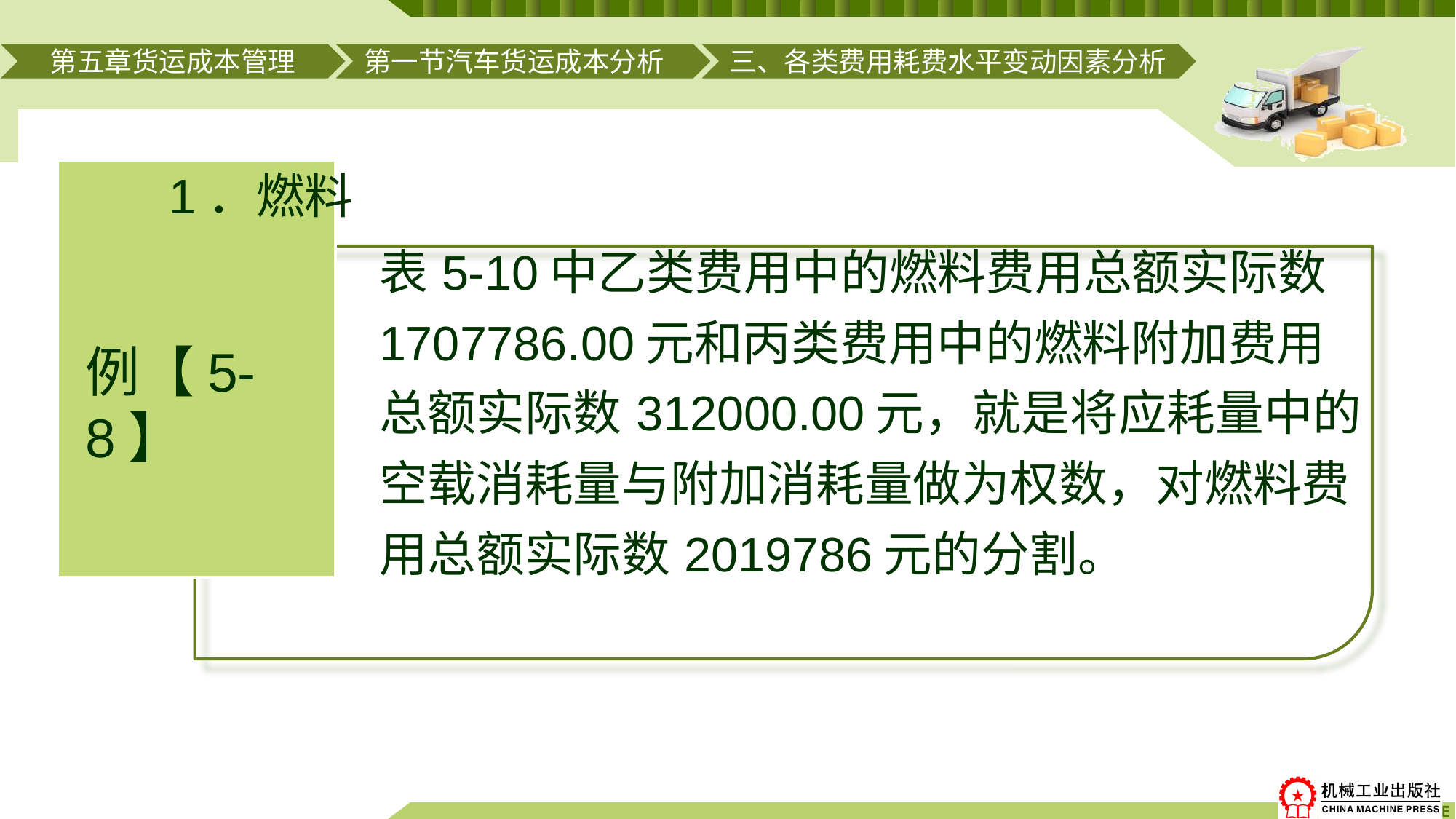

第五章货运成本管理
第一节汽车货运成本分析
三、各类费用耗费水平变动因素分析
表5-10中乙类费用中的燃料费用总额实际数1707786.00元和丙类费用中的燃料附加费用总额实际数312000.00元，就是将应耗量中的空载消耗量与附加消耗量做为权数，对燃料费用总额实际数2019786元的分割。
1．燃料

例【5-8】